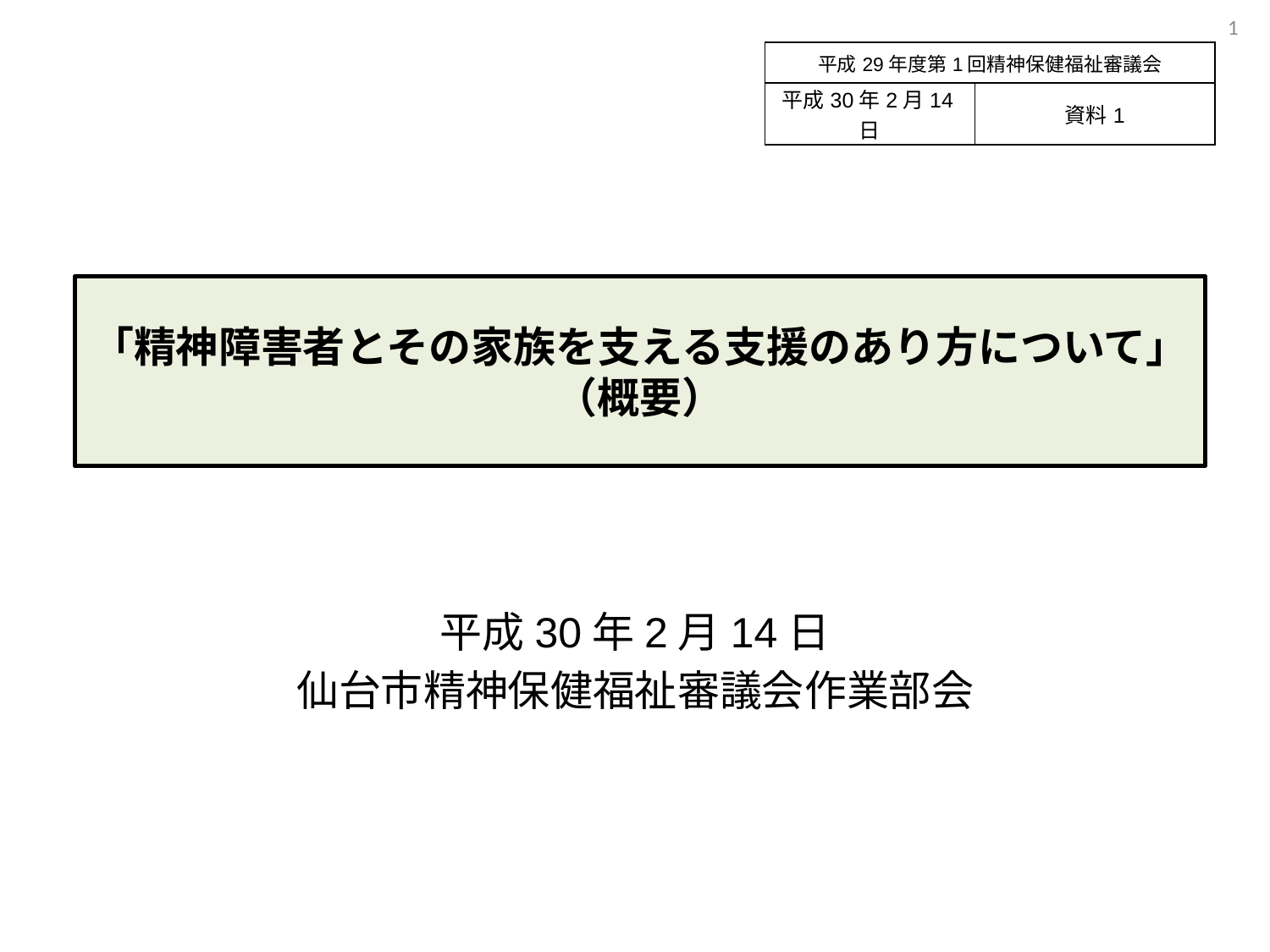

1
| 平成29年度第1回精神保健福祉審議会 |  |
| --- | --- |
| 平成30年2月14日 | 資料1 |
「精神障害者とその家族を支える支援のあり方について」
（概要）

平成30年2月14日
仙台市精神保健福祉審議会作業部会